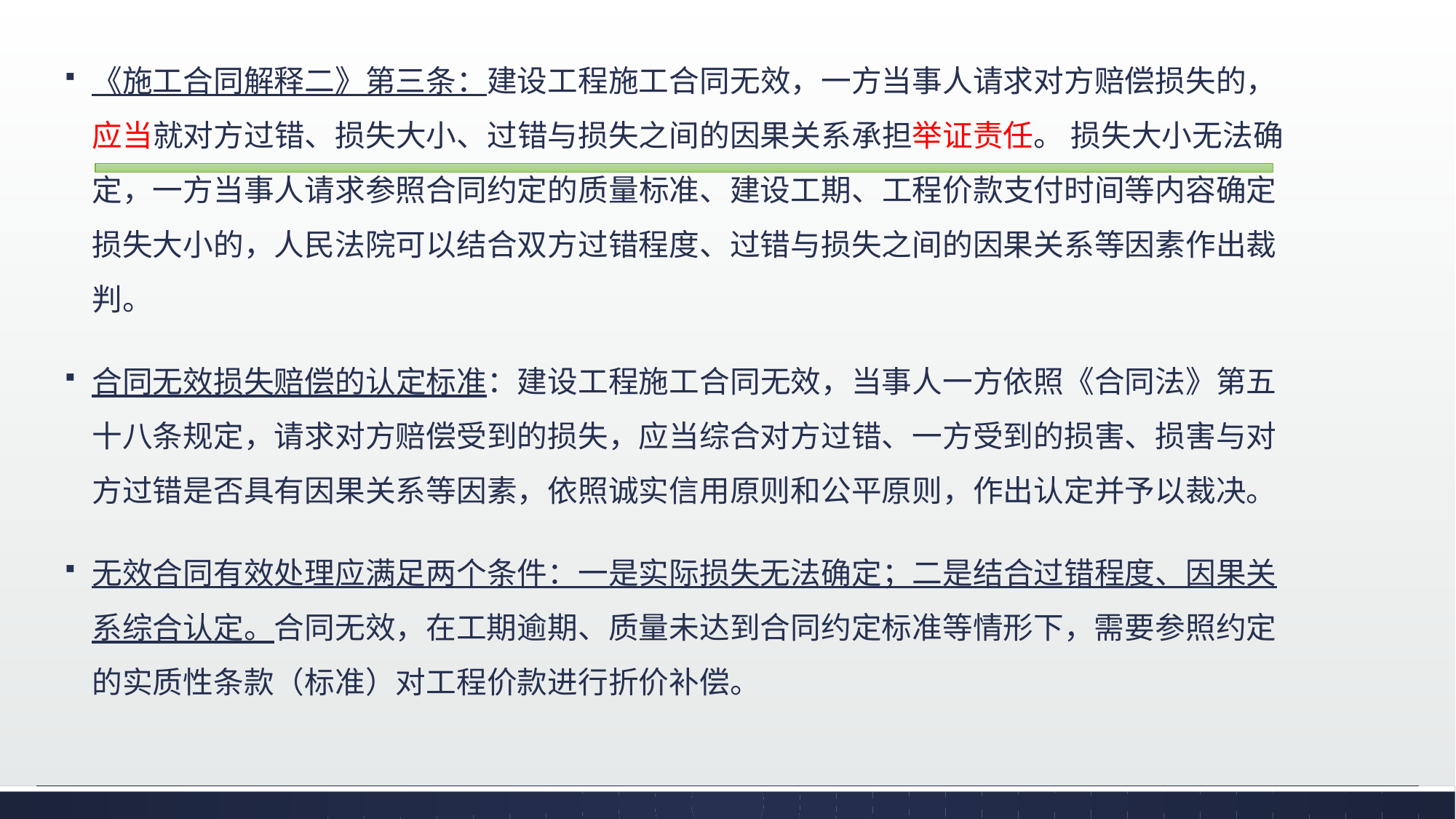

《施工合同解释二》第三条：建设工程施工合同无效，一方当事人请求对方赔偿损失的，应当就对方过错、损失大小、过错与损失之间的因果关系承担举证责任。 损失大小无法确定，一方当事人请求参照合同约定的质量标准、建设工期、工程价款支付时间等内容确定损失大小的，人民法院可以结合双方过错程度、过错与损失之间的因果关系等因素作出裁判。
合同无效损失赔偿的认定标准：建设工程施工合同无效，当事人一方依照《合同法》第五十八条规定，请求对方赔偿受到的损失，应当综合对方过错、一方受到的损害、损害与对方过错是否具有因果关系等因素，依照诚实信用原则和公平原则，作出认定并予以裁决。
无效合同有效处理应满足两个条件：一是实际损失无法确定；二是结合过错程度、因果关系综合认定。合同无效，在工期逾期、质量未达到合同约定标准等情形下，需要参照约定的实质性条款（标准）对工程价款进行折价补偿。